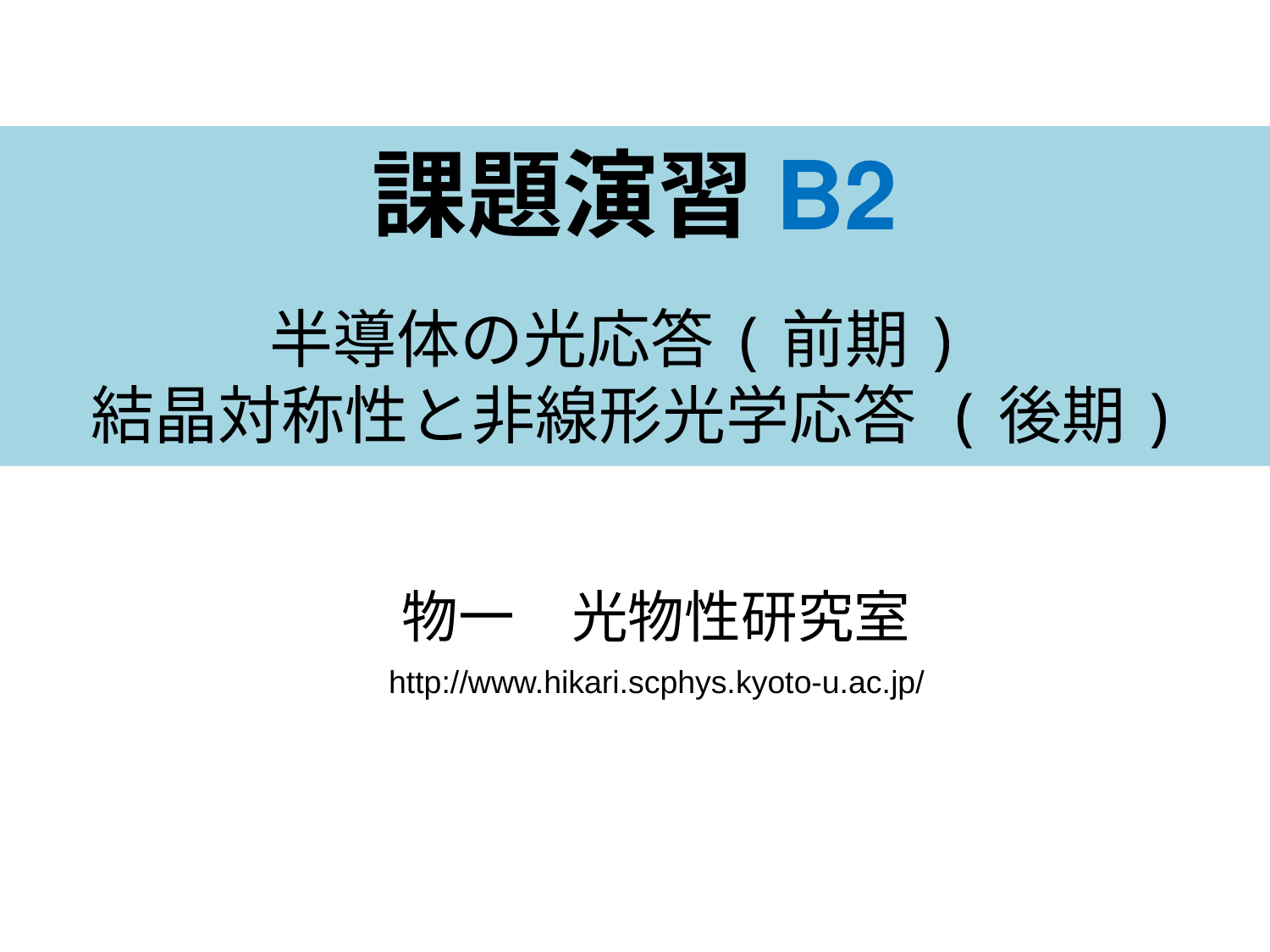

# 課題演習B2 半導体の光応答(前期) 結晶対称性と非線形光学応答 (後期)

物一　光物性研究室
http://www.hikari.scphys.kyoto-u.ac.jp/